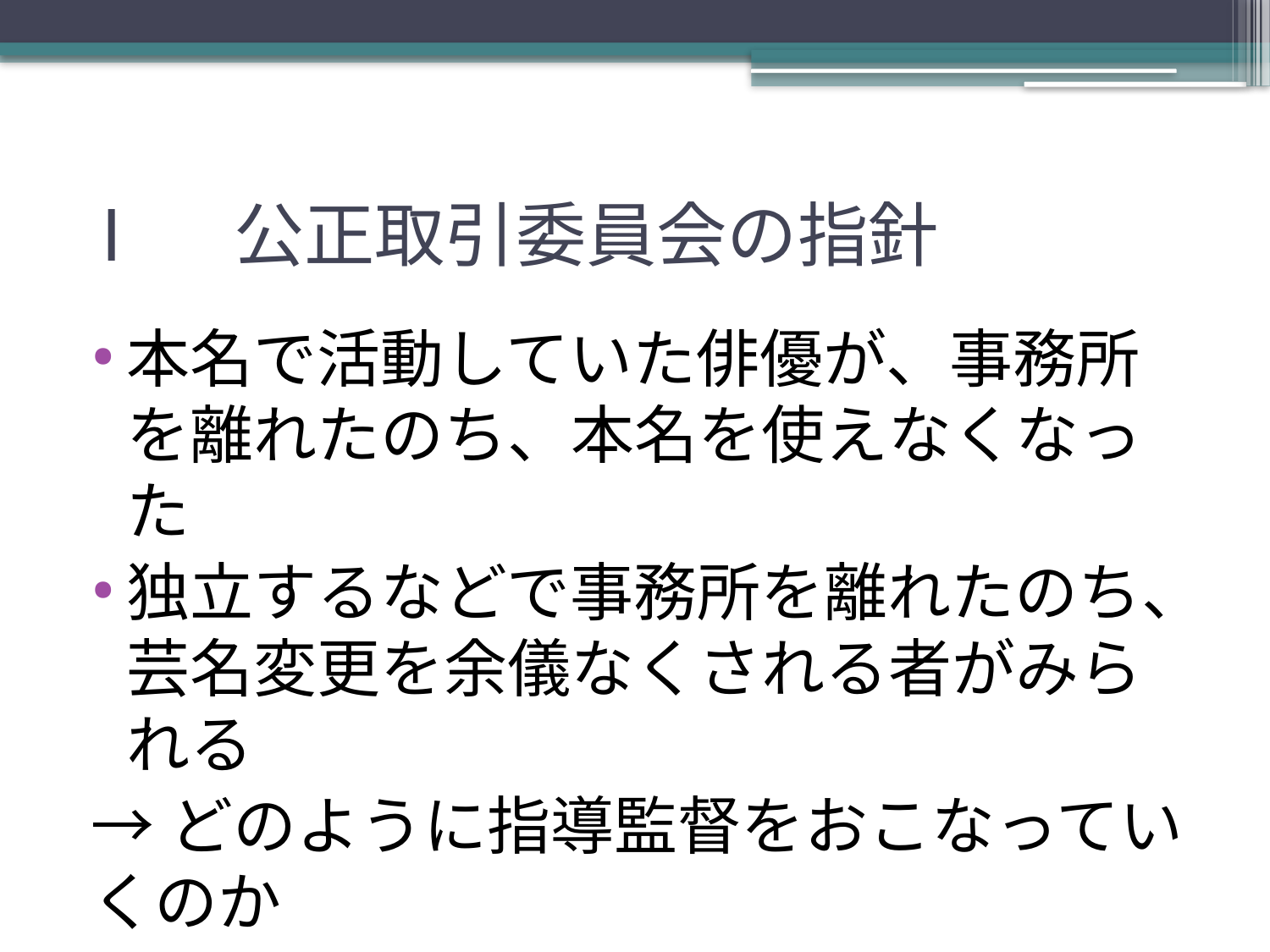

# Ⅰ　公正取引委員会の指針
本名で活動していた俳優が、事務所を離れたのち、本名を使えなくなった
独立するなどで事務所を離れたのち、芸名変更を余儀なくされる者がみられる
→どのように指導監督をおこなっていくのか